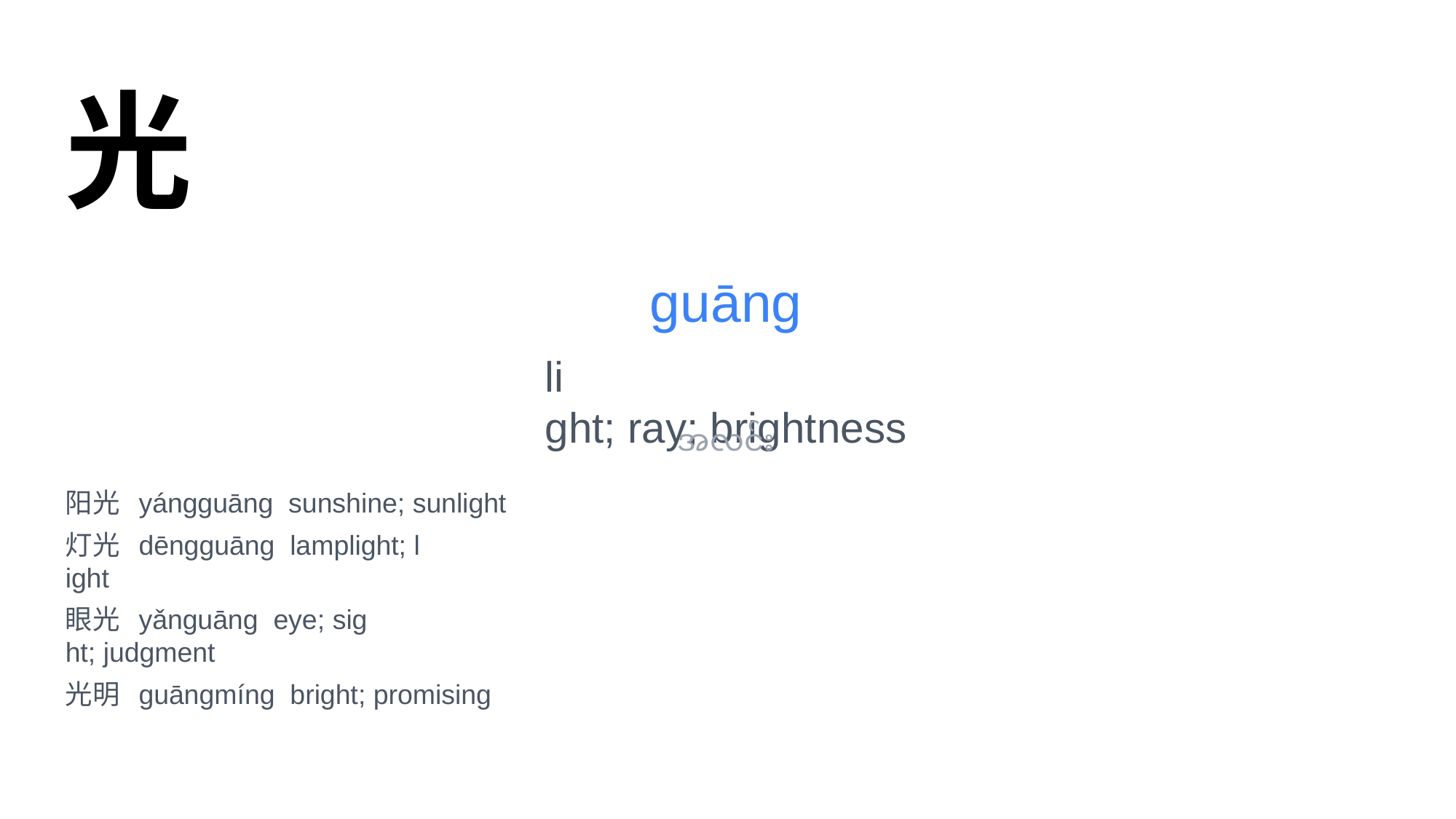

光
guāng
li
ght; ray; brightness
အလင်း
阳光  yángguāng  sunshine; sunlight
灯光  dēngguāng  lamplight; l
ight
眼光  yǎnguāng  eye; sig
ht; judgment
光明  guāngmíng  bright; promising